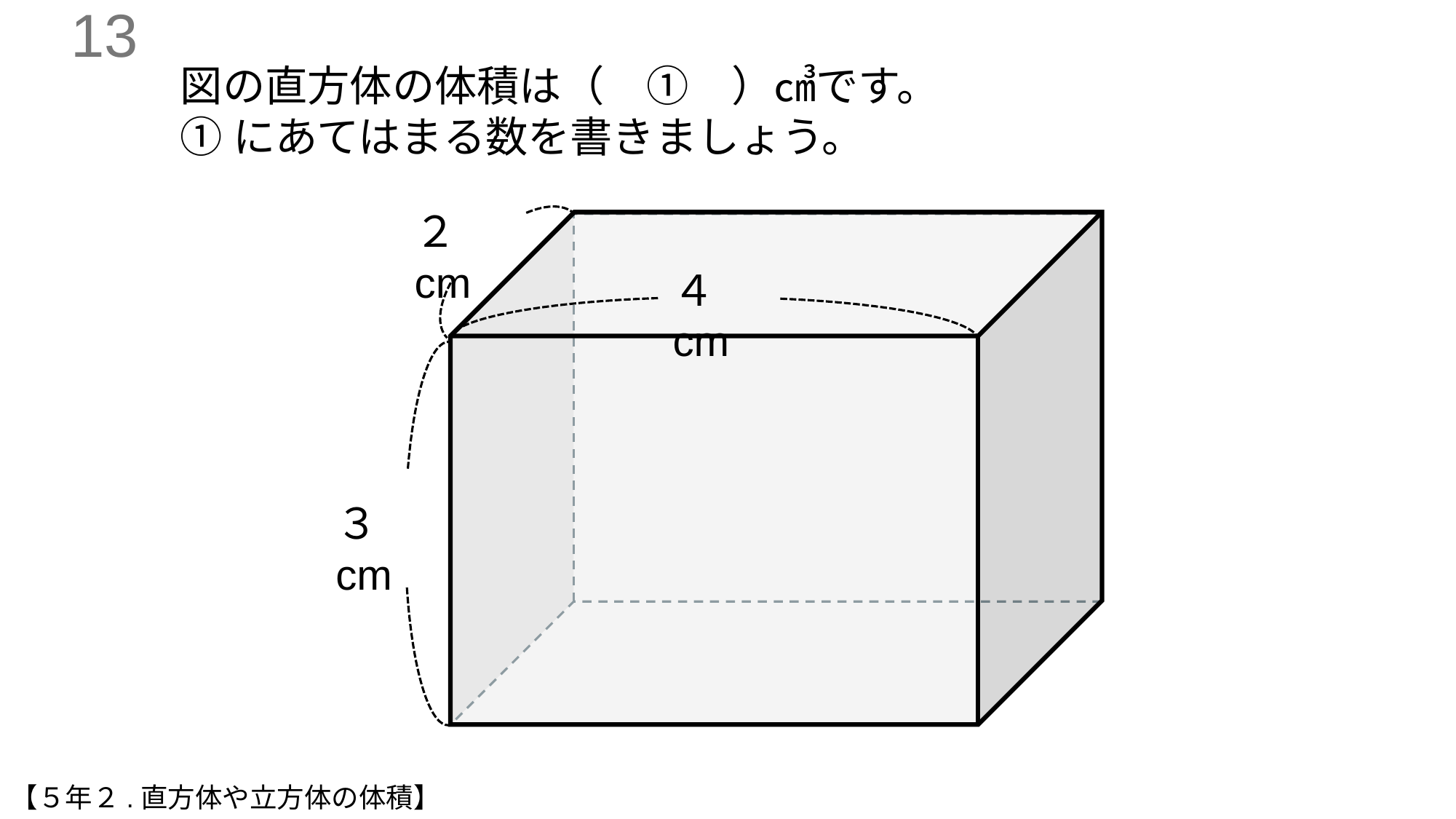

13
図の直方体の体積は（　①　）㎤です。
①にあてはまる数を書きましょう。
２cm

４cm

３cm
【５年２.直方体や立方体の体積】